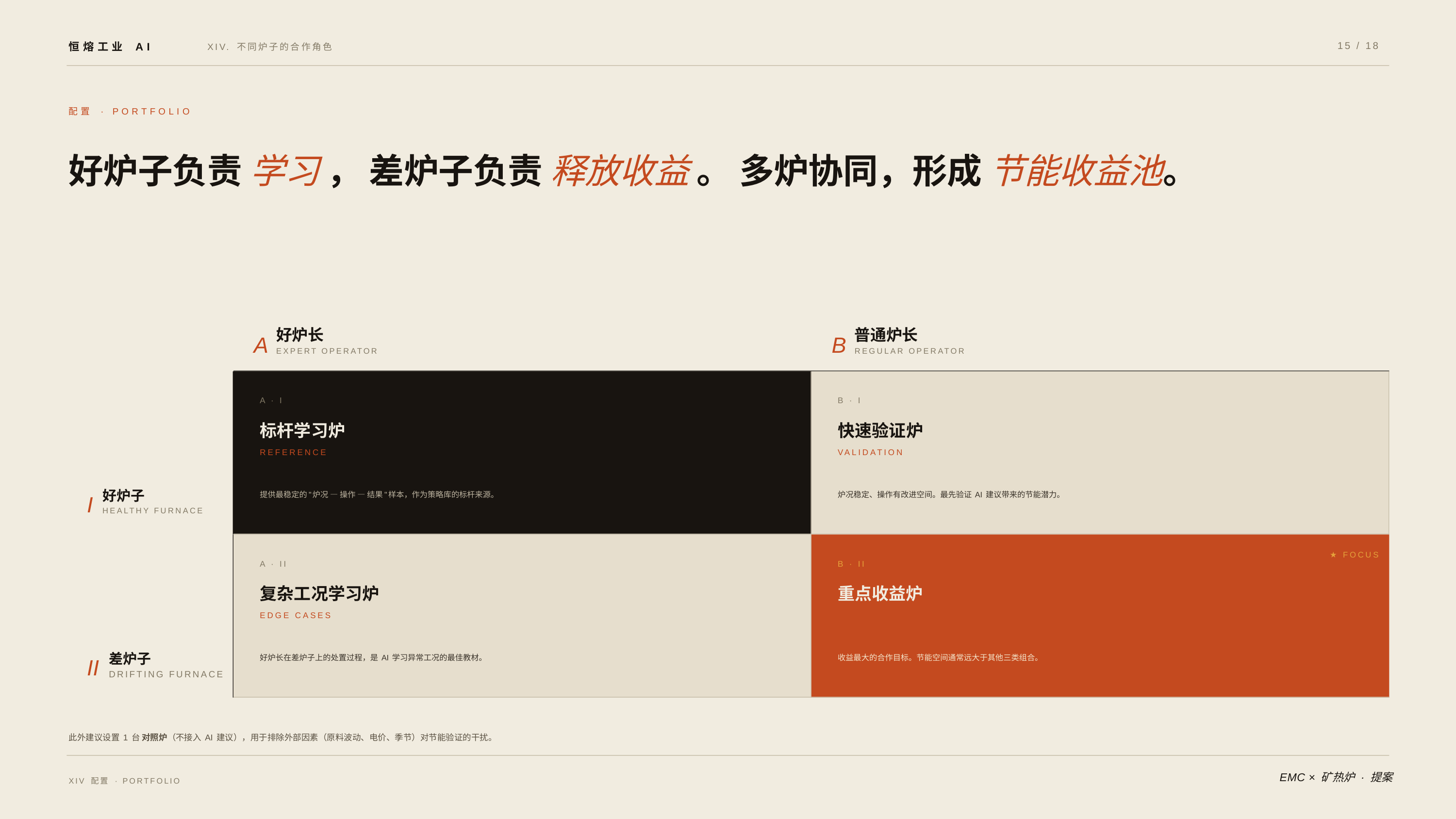

恒熔工业 AI
XIV. 不同炉子的合作角色
15 / 18

配置 · PORTFOLIO
好炉子负责 学习 ， 差炉子负责 释放收益 。 多炉协同，形成 节能收益池。
好炉长
普通炉长
A
B
EXPERT OPERATOR
REGULAR OPERATOR

A · I
B · I
标杆学习炉
快速验证炉
REFERENCE
VALIDATION
提供最稳定的"炉况 — 操作 — 结果"样本，作为策略库的标杆来源。
炉况稳定、操作有改进空间。最先验证 AI 建议带来的节能潜力。
好炉子
I
HEALTHY FURNACE

★ FOCUS
A · II
B · II
复杂工况学习炉
重点收益炉
EDGE CASES
PRIMARY SAVINGS
好炉长在差炉子上的处置过程，是 AI 学习异常工况的最佳教材。
收益最大的合作目标。节能空间通常远大于其他三类组合。
差炉子
II
DRIFTING FURNACE

此外建议设置 1 台 对照炉（不接入 AI 建议），用于排除外部因素（原料波动、电价、季节）对节能验证的干扰。

EMC × 矿热炉 · 提案
XIV 配置 · PORTFOLIO